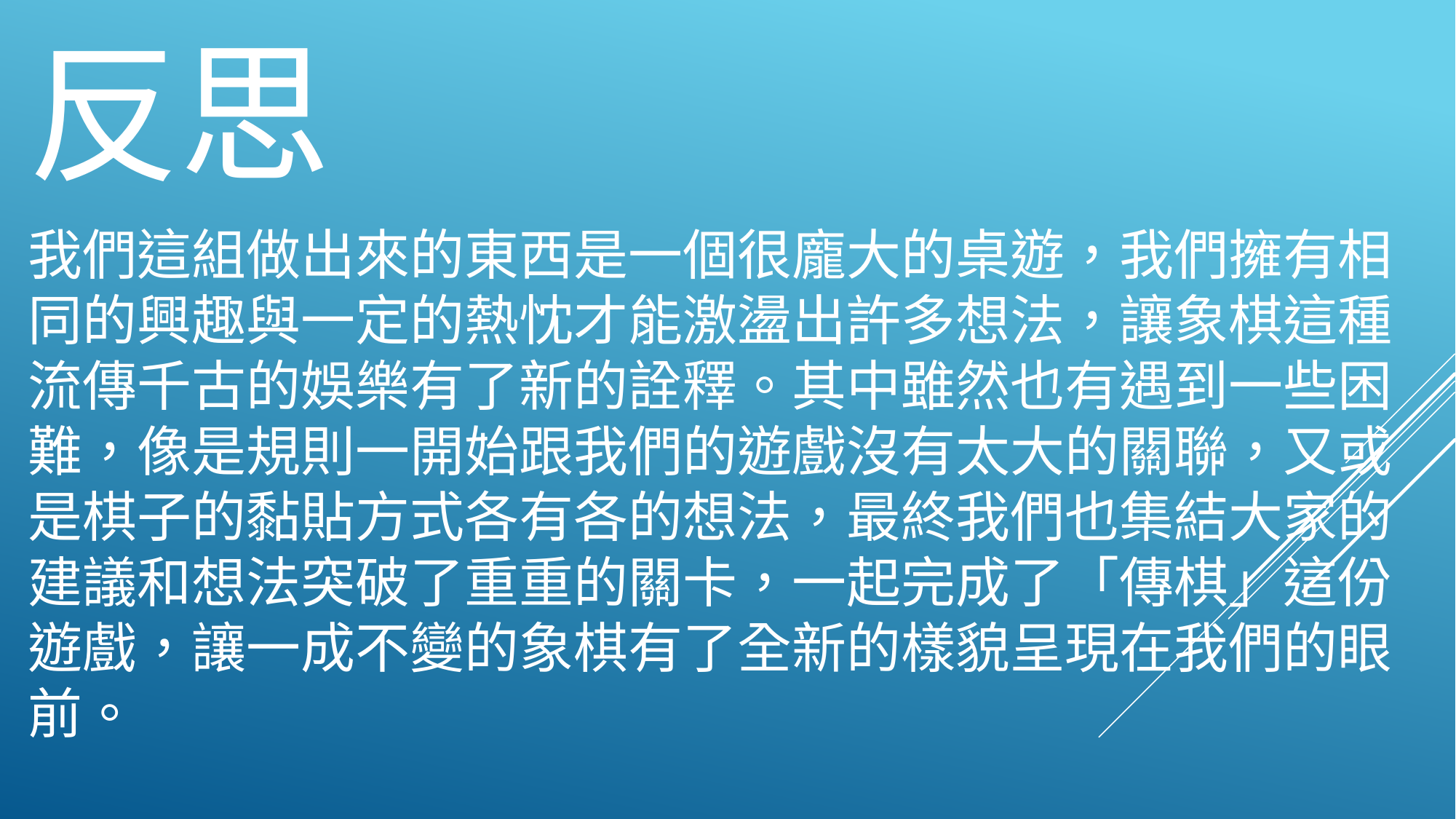

# 反思
我們這組做出來的東西是一個很龐大的桌遊，我們擁有相同的興趣與一定的熱忱才能激盪出許多想法，讓象棋這種流傳千古的娛樂有了新的詮釋。其中雖然也有遇到一些困難，像是規則一開始跟我們的遊戲沒有太大的關聯，又或是棋子的黏貼方式各有各的想法，最終我們也集結大家的建議和想法突破了重重的關卡，一起完成了「傳棋」這份遊戲，讓一成不變的象棋有了全新的樣貌呈現在我們的眼前。